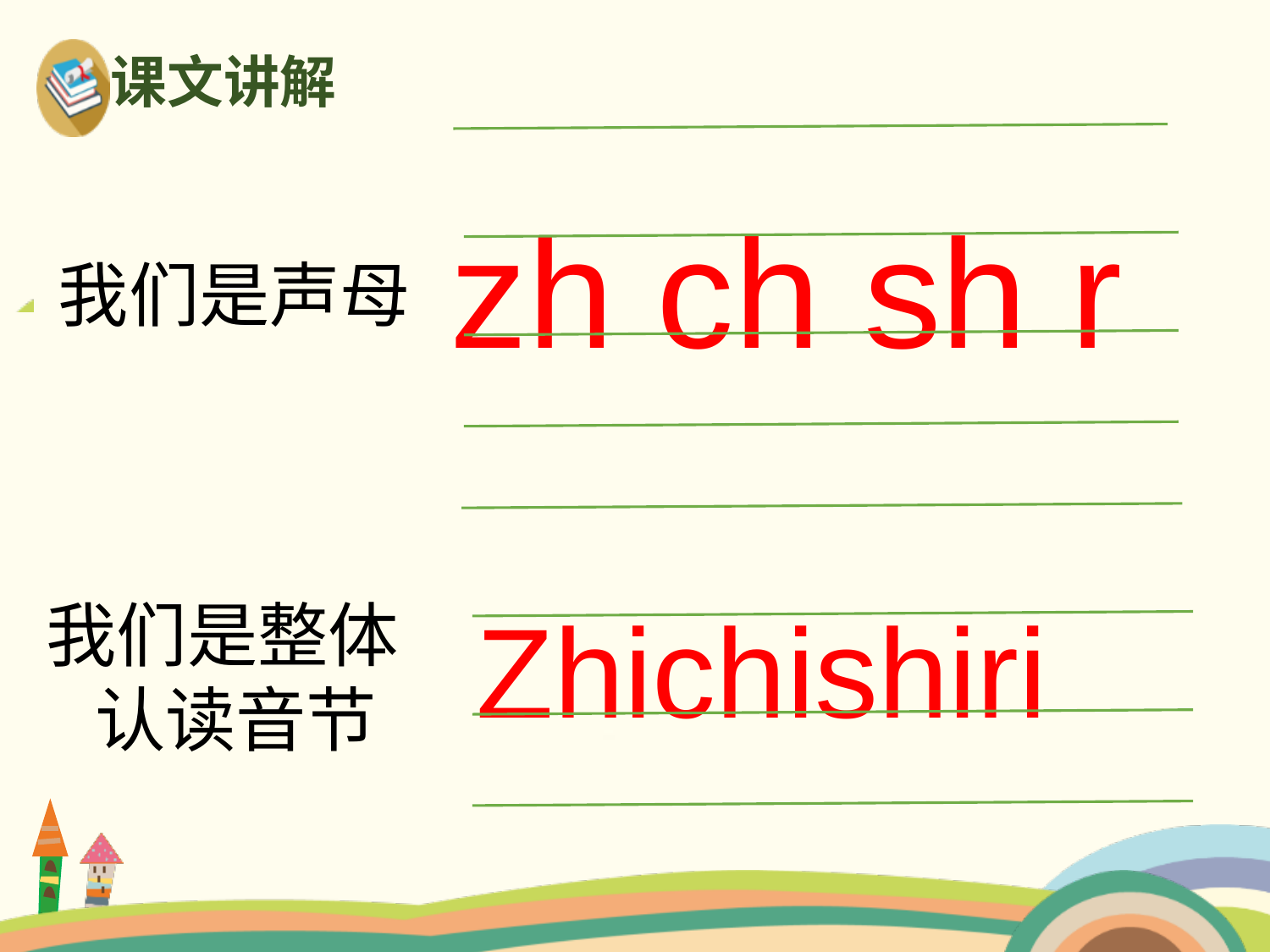

课文讲解
zh ch sh r

我们是声母
Zhichishiri

我们是整体
  认读音节